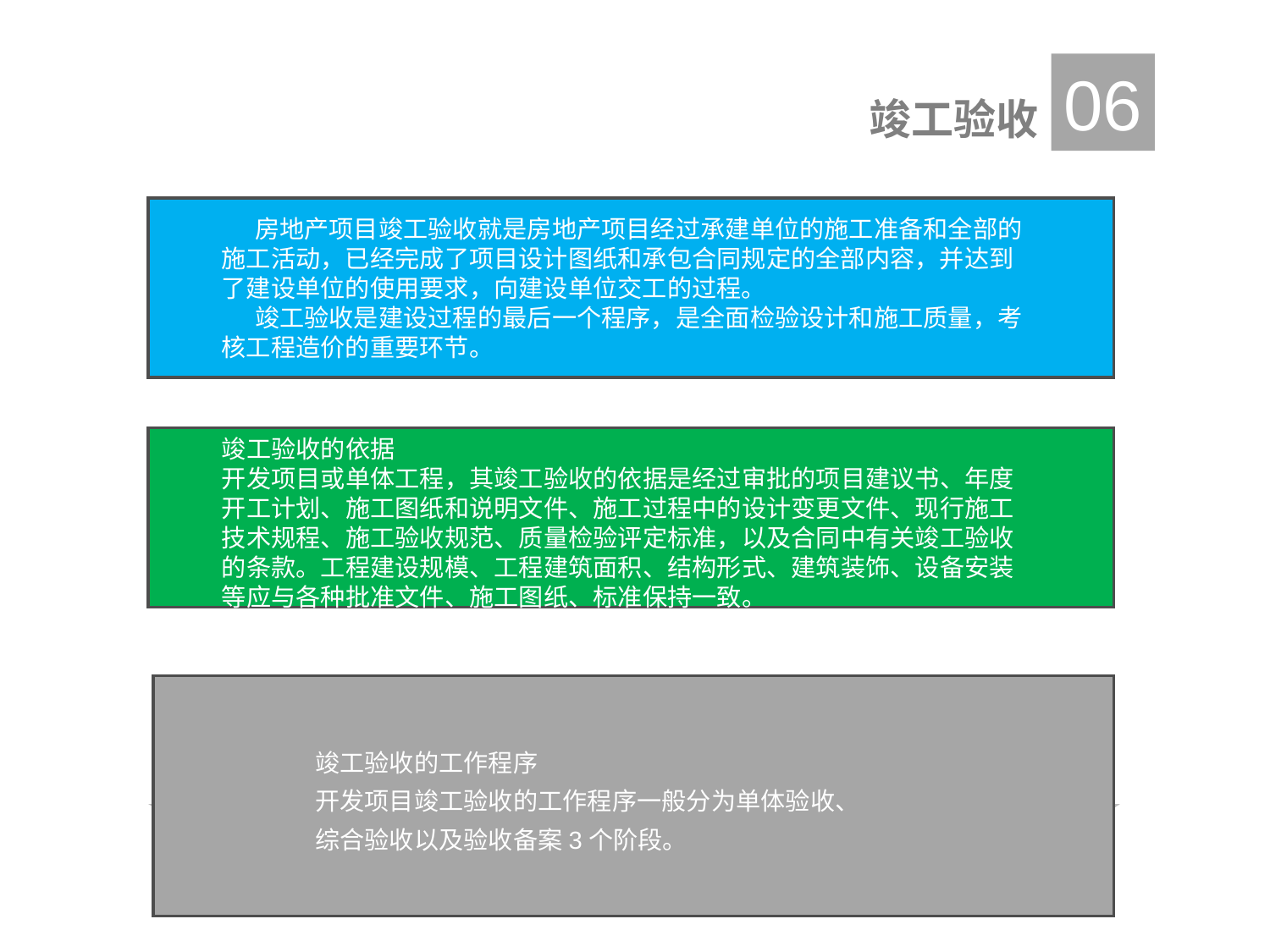

06
竣工验收

     房地产项目竣工验收就是房地产项目经过承建单位的施工准备和全部的施工活动，已经完成了项目设计图纸和承包合同规定的全部内容，并达到了建设单位的使用要求，向建设单位交工的过程。
     竣工验收是建设过程的最后一个程序，是全面检验设计和施工质量，考核工程造价的重要环节。

竣工验收的依据
开发项目或单体工程，其竣工验收的依据是经过审批的项目建议书、年度开工计划、施工图纸和说明文件、施工过程中的设计变更文件、现行施工技术规程、施工验收规范、质量检验评定标准，以及合同中有关竣工验收的条款。工程建设规模、工程建筑面积、结构形式、建筑装饰、设备安装等应与各种批准文件、施工图纸、标准保持一致。
竣工验收的工作程序
开发项目竣工验收的工作程序一般分为单体验收、
综合验收以及验收备案3个阶段。